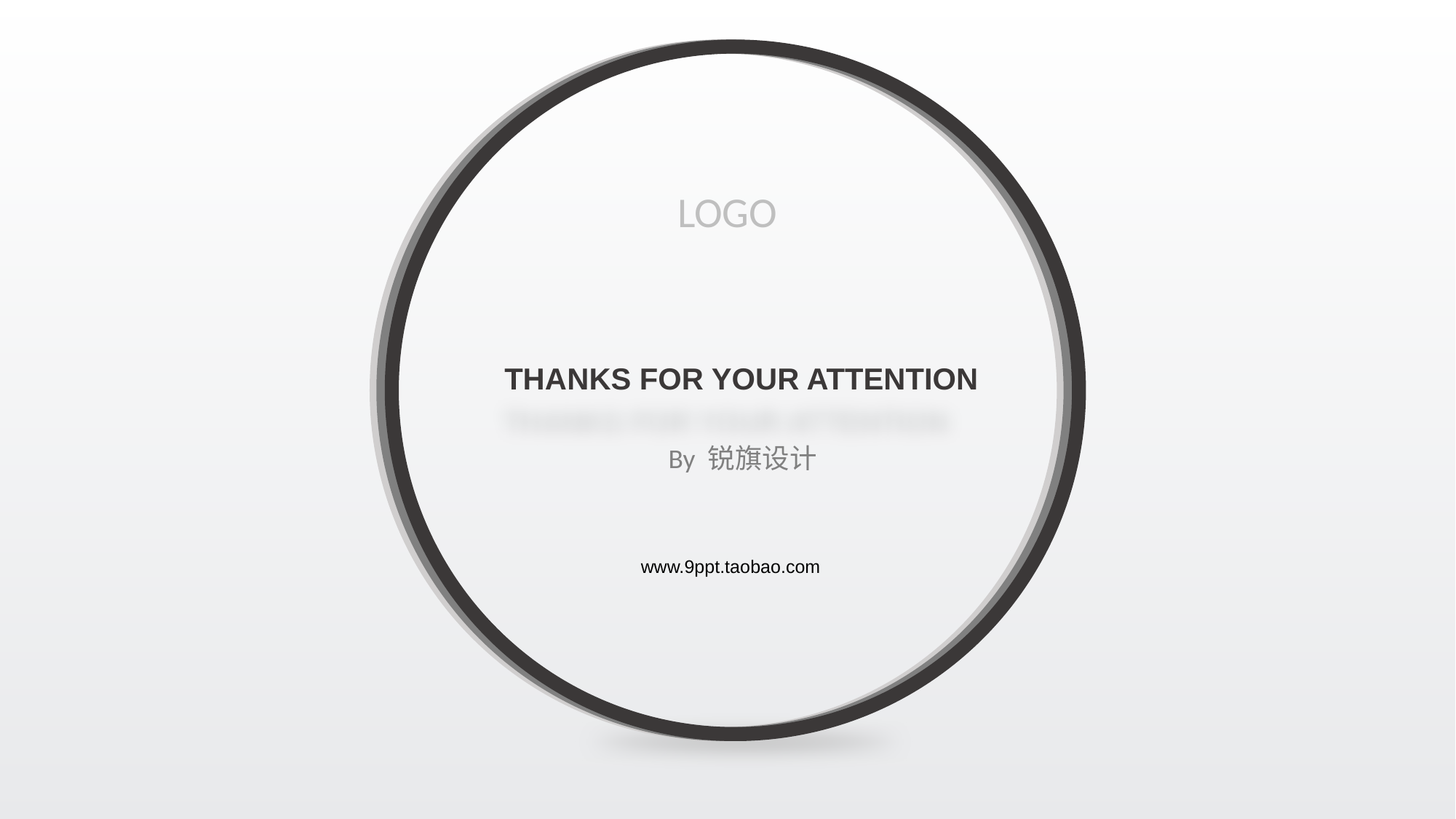

LOGO
THANKS FOR YOUR ATTENTION
By 锐旗设计
www.9ppt.taobao.com